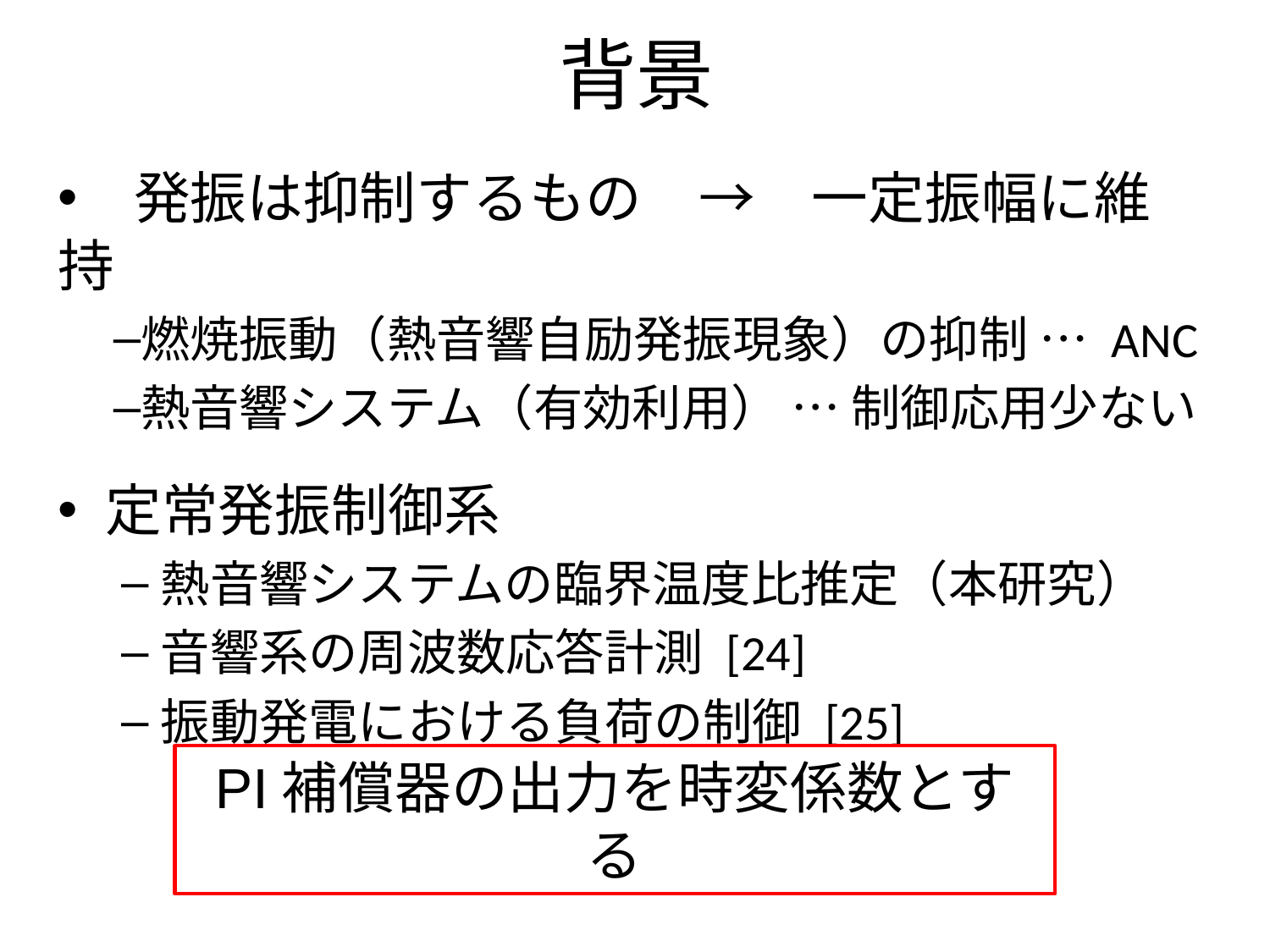

背景
　発振は抑制するもの　→　一定振幅に維持
燃焼振動（熱音響自励発振現象）の抑制 … ANC
熱音響システム（有効利用） … 制御応用少ない

定常発振制御系
熱音響システムの臨界温度比推定（本研究）
音響系の周波数応答計測 [24]
振動発電における負荷の制御 [25]
PI補償器の出力を時変係数とする